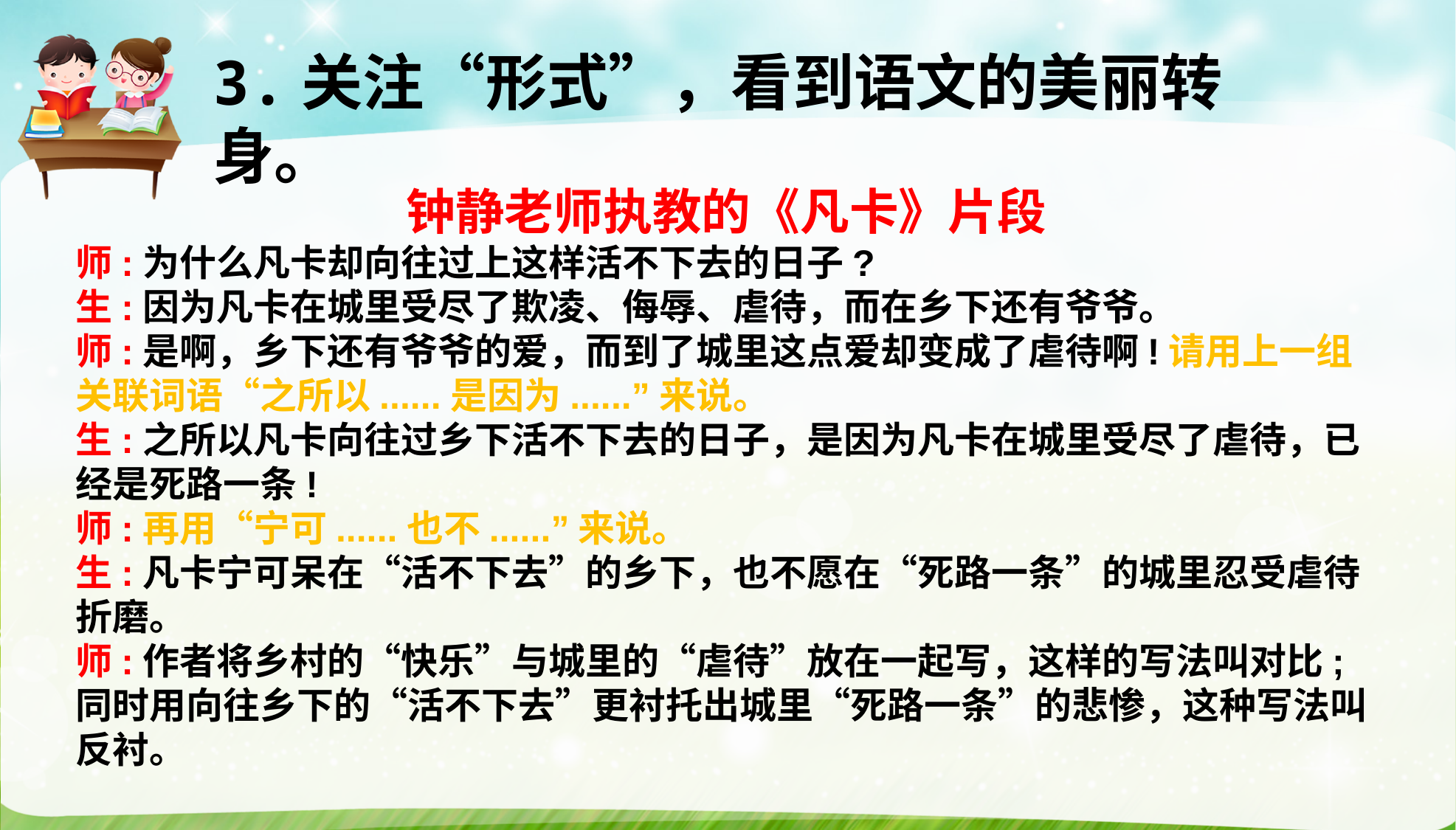

3.关注“形式”，看到语文的美丽转身。

钟静老师执教的《凡卡》片段
师:为什么凡卡却向往过上这样活不下去的日子?
生:因为凡卡在城里受尽了欺凌、侮辱、虐待，而在乡下还有爷爷。
师:是啊，乡下还有爷爷的爱，而到了城里这点爱却变成了虐待啊!请用上一组关联词语“之所以......是因为......”来说。
生:之所以凡卡向往过乡下活不下去的日子，是因为凡卡在城里受尽了虐待，已经是死路一条!
师:再用“宁可......也不......”来说。
生:凡卡宁可呆在“活不下去”的乡下，也不愿在“死路一条”的城里忍受虐待折磨。
师:作者将乡村的“快乐”与城里的“虐待”放在一起写，这样的写法叫对比;同时用向往乡下的“活不下去”更衬托出城里“死路一条”的悲惨，这种写法叫反衬。